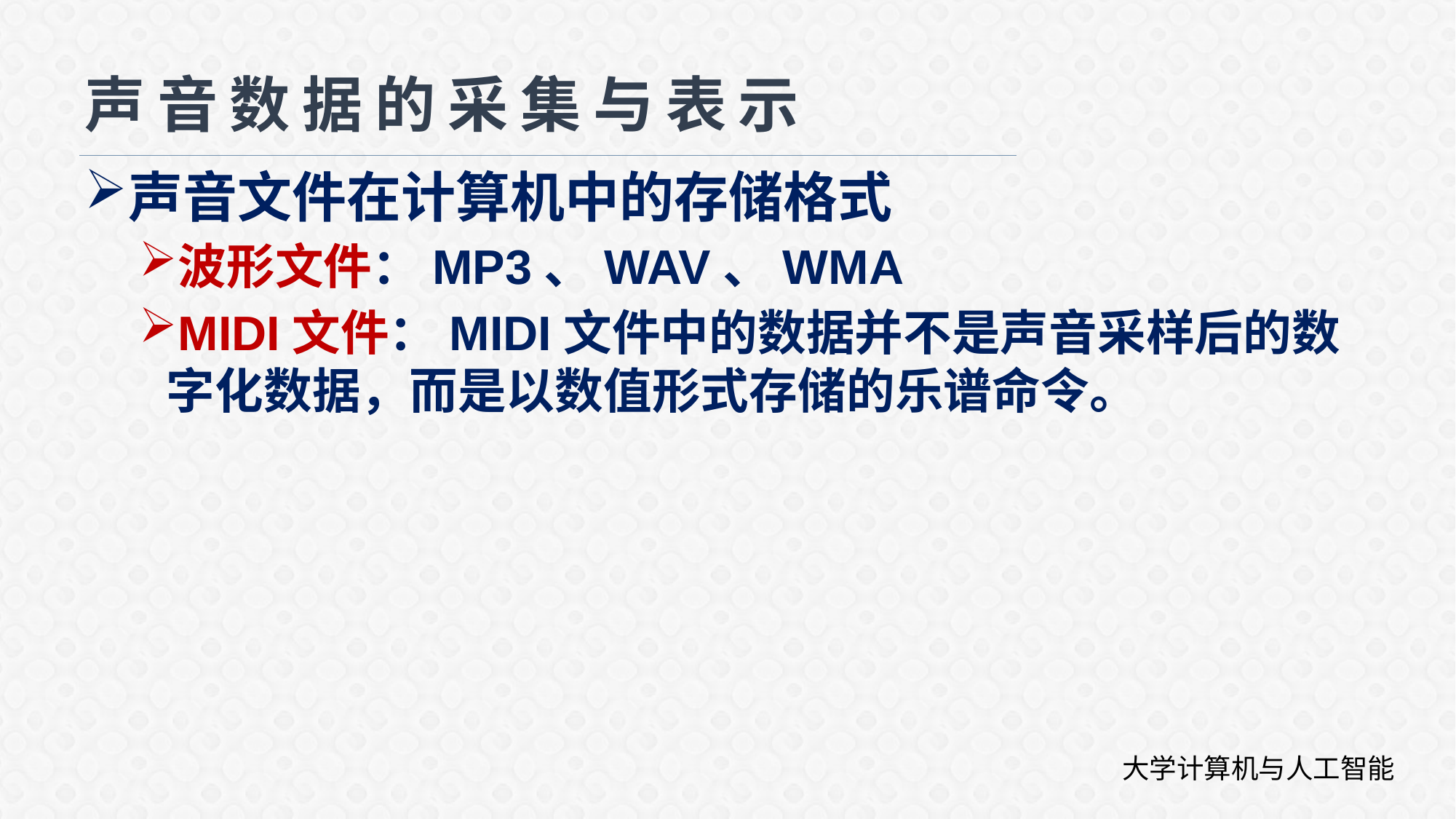

# 声音数据的采集与表示
声音文件在计算机中的存储格式
波形文件：MP3、WAV、WMA
MIDI文件：MIDI文件中的数据并不是声音采样后的数字化数据，而是以数值形式存储的乐谱命令。

大学计算机与人工智能